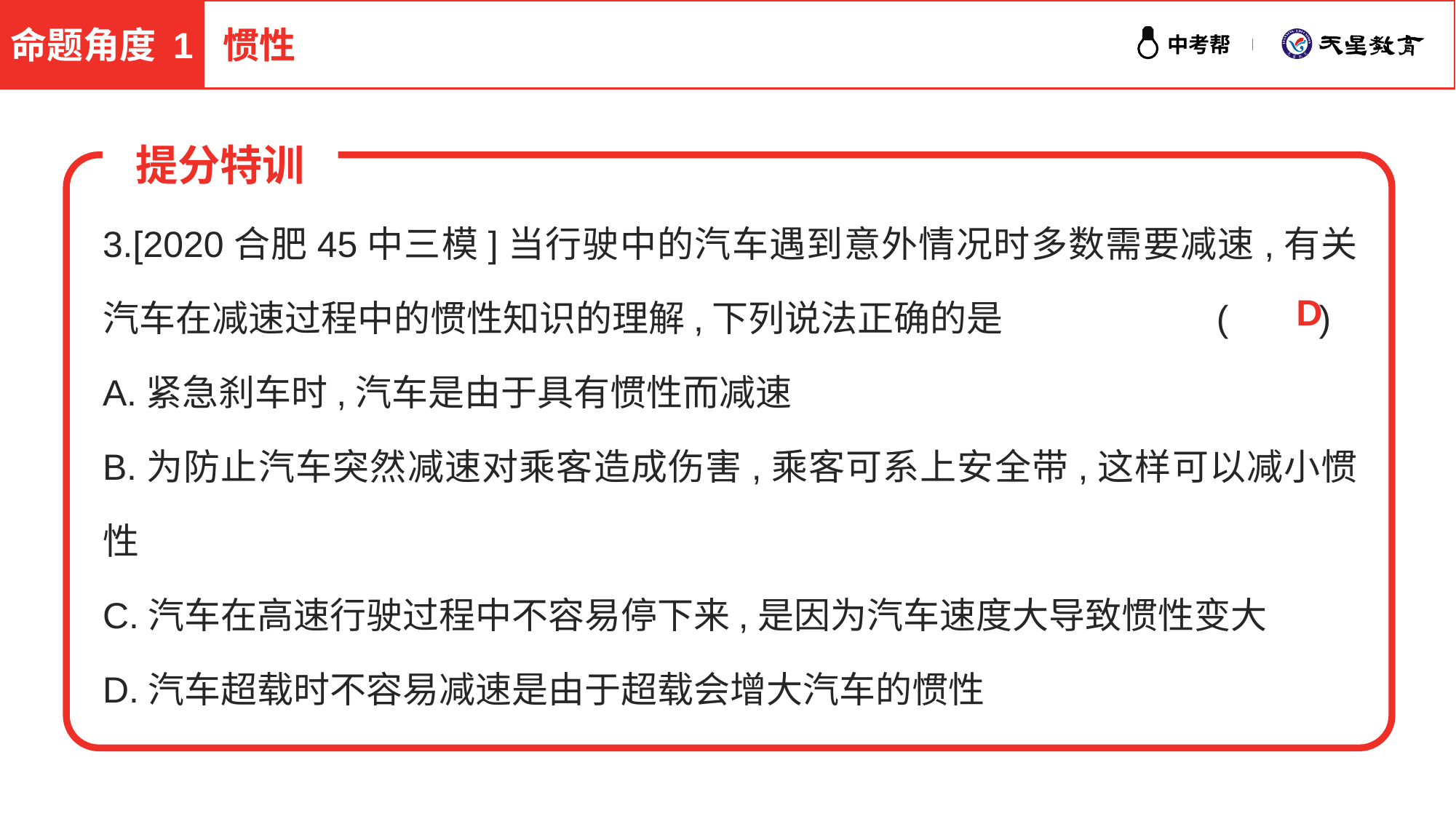

命题角度 1
惯性
提分特训

3.[2020合肥45中三模]当行驶中的汽车遇到意外情况时多数需要减速,有关汽车在减速过程中的惯性知识的理解,下列说法正确的是	               (　　)
A.紧急刹车时,汽车是由于具有惯性而减速
B.为防止汽车突然减速对乘客造成伤害,乘客可系上安全带,这样可以减小惯性
C.汽车在高速行驶过程中不容易停下来,是因为汽车速度大导致惯性变大
D.汽车超载时不容易减速是由于超载会增大汽车的惯性
 D